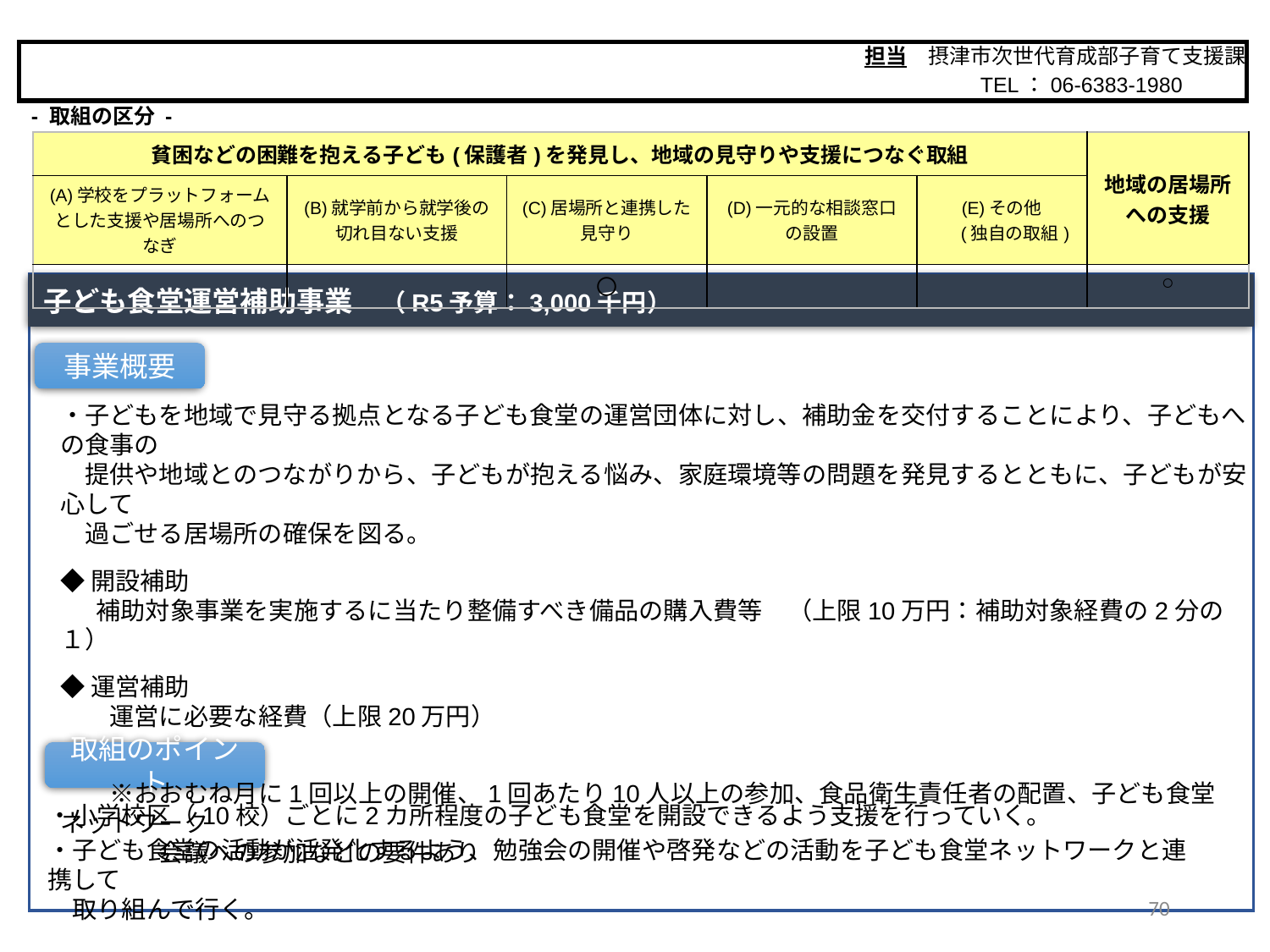

担当　摂津市次世代育成部子育て支援課
　　　　　 TEL：06-6383-1980

摂津市
- 取組の区分 -
| 貧困などの困難を抱える子ども(保護者)を発見し、地域の見守りや支援につなぐ取組 |  |  |  |  | 地域の居場所 への支援 |
| --- | --- | --- | --- | --- | --- |
| (A)学校をプラットフォームとした支援や居場所へのつなぎ | (B)就学前から就学後の 切れ目ない支援 | (C)居場所と連携した 見守り | (D)一元的な相談窓口 の設置 | (E)その他 　 (独自の取組) |  |
|  |  | 〇 |  |  | ○ |
子ども食堂運営補助事業　（R5予算：3,000千円）

事業概要
・子どもを地域で見守る拠点となる子ども食堂の運営団体に対し、補助金を交付することにより、子どもへの食事の
　提供や地域とのつながりから、子どもが抱える悩み、家庭環境等の問題を発見するとともに、子どもが安心して
　過ごせる居場所の確保を図る。
◆開設補助
　  補助対象事業を実施するに当たり整備すべき備品の購入費等　（上限10万円：補助対象経費の2分の１）
◆運営補助
　　運営に必要な経費（上限20万円）
　　※おおむね月に1回以上の開催、1回あたり10人以上の参加、食品衛生責任者の配置、子ども食堂ネットワーク
　　　　会議への参加などの要件あり
取組のポイント
・小学校区（10校）ごとに2カ所程度の子ども食堂を開設できるよう支援を行っていく。
・子ども食堂の活動が活発化するよう、勉強会の開催や啓発などの活動を子ども食堂ネットワークと連携して
　取り組んで行く。

70